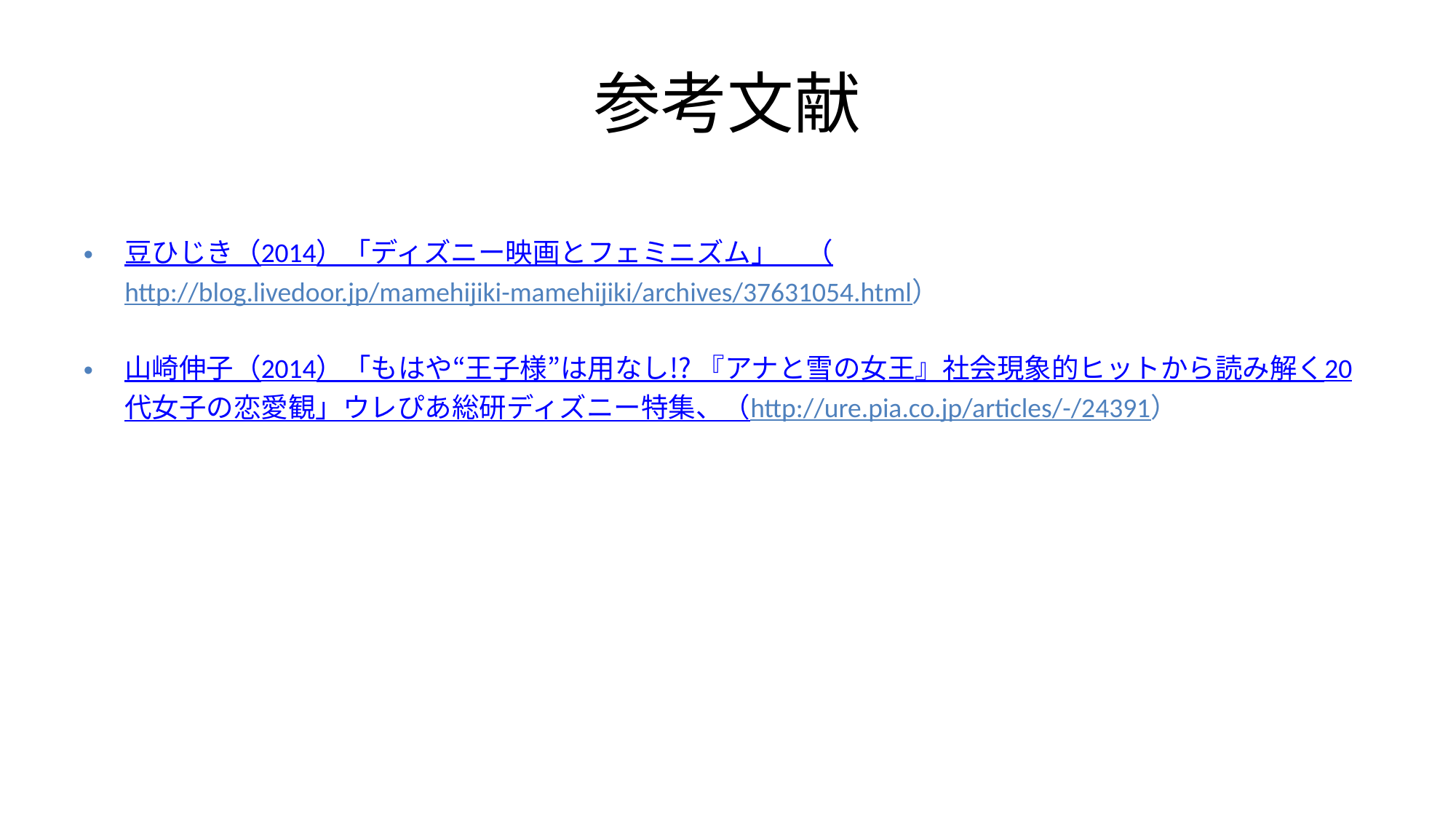

# 参考文献

豆ひじき（2014）「ディズニー映画とフェミニズム」　（http://blog.livedoor.jp/mamehijiki-mamehijiki/archives/37631054.html）

山崎伸子（2014）「もはや“王子様”は用なし!? 『アナと雪の女王』社会現象的ヒットから読み解く20代女子の恋愛観」ウレぴあ総研ディズニー特集、（http://ure.pia.co.jp/articles/-/24391）